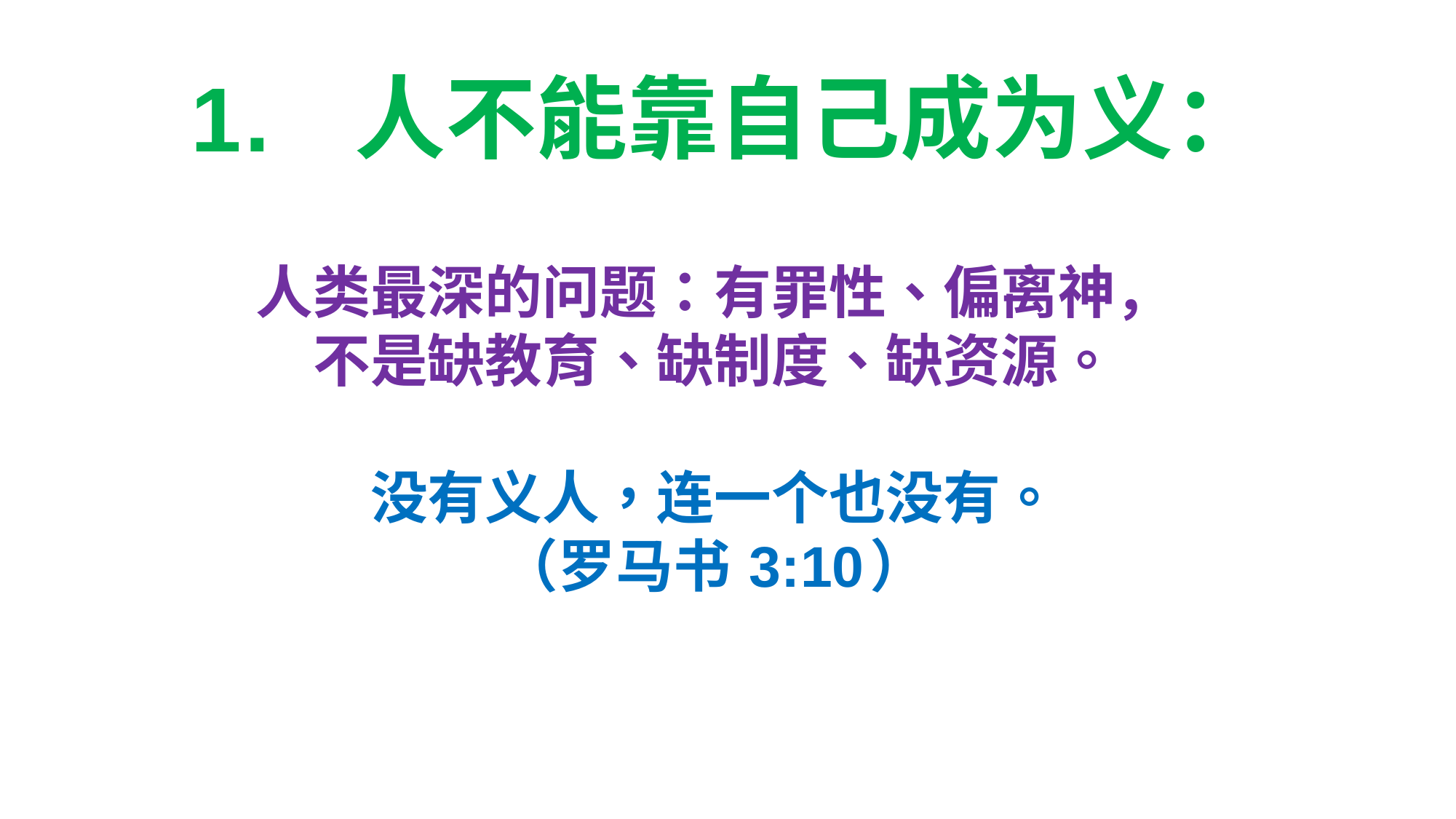

# 人不能靠自己成为义：

人类最深的问题：有罪性、偏离神，
不是缺教育、缺制度、缺资源。

没有义人，连一个也没有。
（罗马书 3:10）